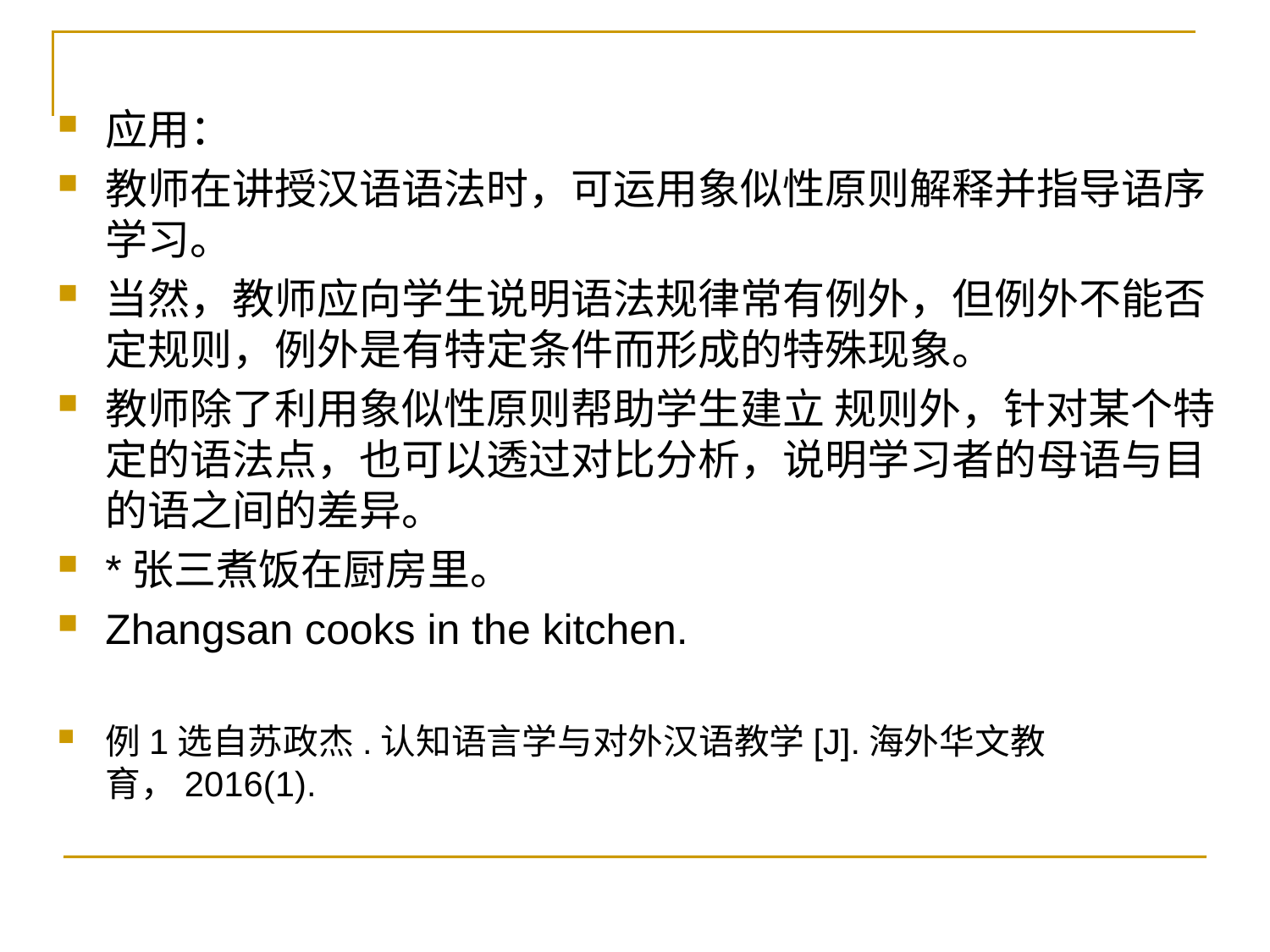

应用：
教师在讲授汉语语法时，可运用象似性原则解释并指导语序学习。
当然，教师应向学生说明语法规律常有例外，但例外不能否定规则，例外是有特定条件而形成的特殊现象。
教师除了利用象似性原则帮助学生建立 规则外，针对某个特定的语法点，也可以透过对比分析，说明学习者的母语与目的语之间的差异。
*张三煮饭在厨房里。
Zhangsan cooks in the kitchen.

例1选自苏政杰.认知语言学与对外汉语教学[J].海外华文教育，2016(1).